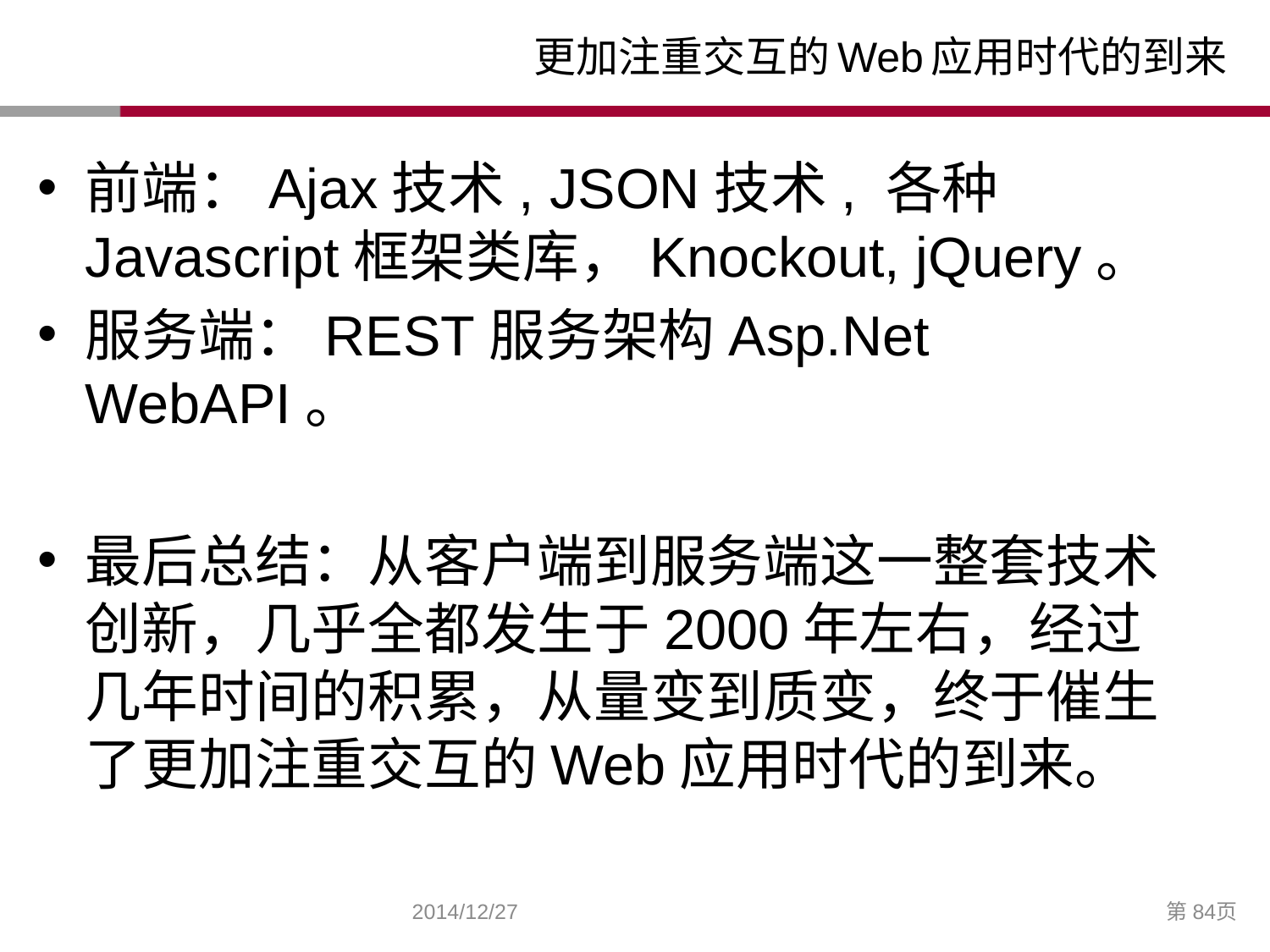

# 更加注重交互的Web应用时代的到来
前端：Ajax技术, JSON技术, 各种Javascript框架类库，Knockout, jQuery。
服务端：REST服务架构Asp.Net WebAPI。

最后总结：从客户端到服务端这一整套技术创新，几乎全都发生于2000年左右，经过几年时间的积累，从量变到质变，终于催生了更加注重交互的Web应用时代的到来。
2014/12/27
第84页